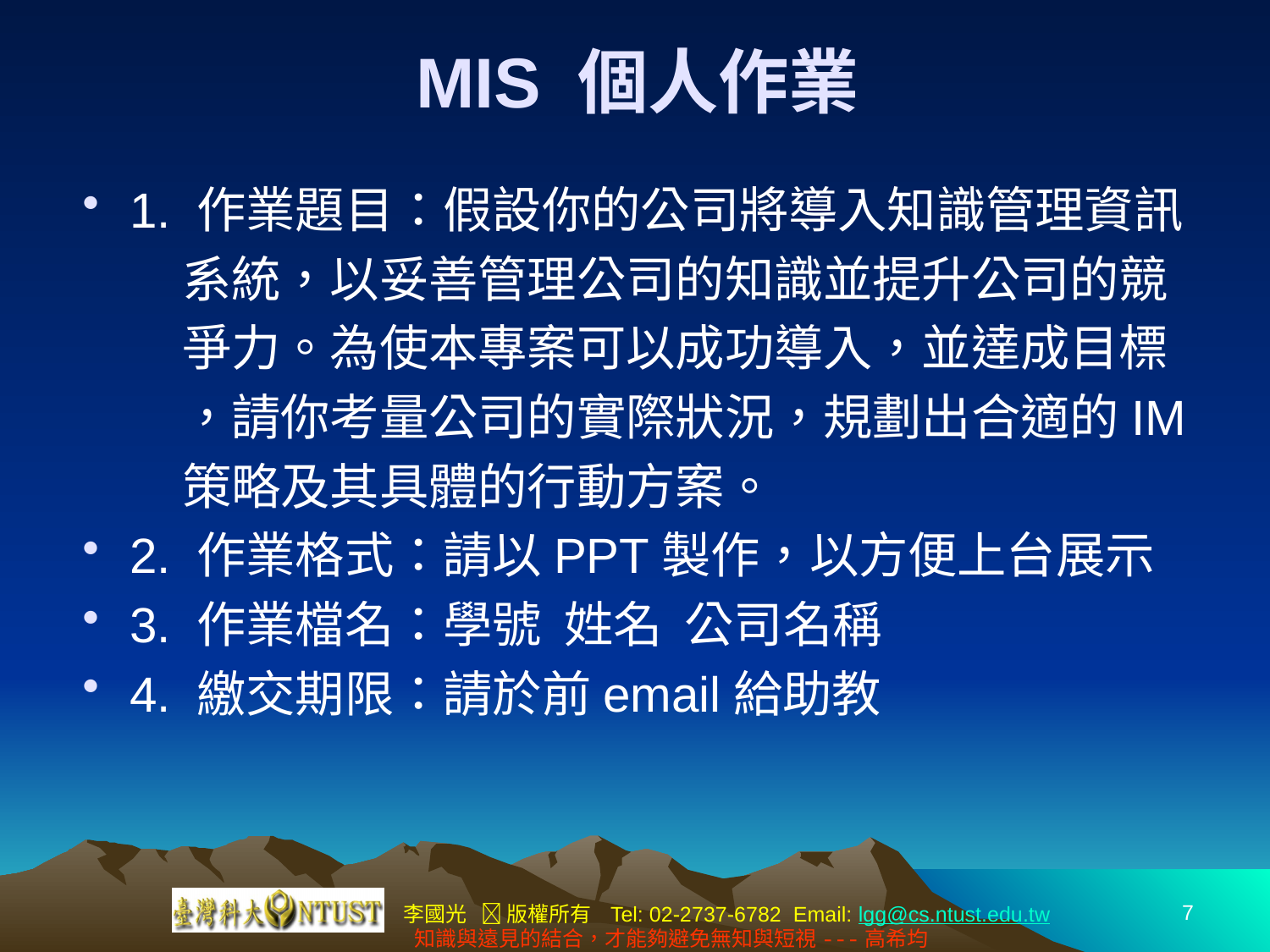

# MIS 個人作業
1. 作業題目：假設你的公司將導入知識管理資訊
        系統，以妥善管理公司的知識並提升公司的競
        爭力。為使本專案可以成功導入，並達成目標
        ，請你考量公司的實際狀況，規劃出合適的IM
        策略及其具體的行動方案。
2. 作業格式：請以PPT製作，以方便上台展示
3. 作業檔名：學號  姓名  公司名稱
4. 繳交期限：請於前email給助教
7